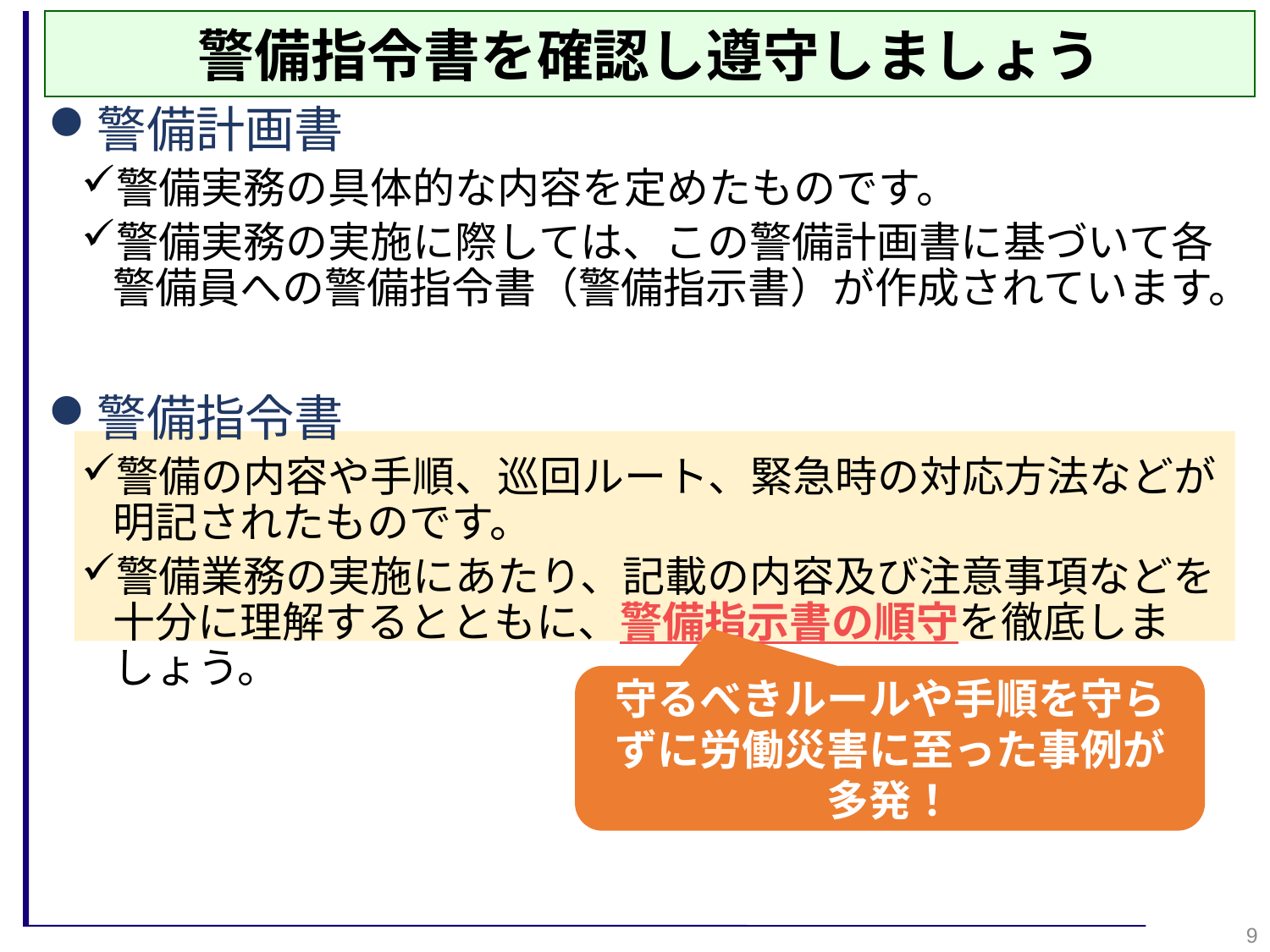

警備指令書を確認し遵守しましょう
警備計画書
警備実務の具体的な内容を定めたものです。
警備実務の実施に際しては、この警備計画書に基づいて各警備員への警備指令書（警備指示書）が作成されています。

警備指令書
警備の内容や手順、巡回ルート、緊急時の対応方法などが明記されたものです。
警備業務の実施にあたり、記載の内容及び注意事項などを十分に理解するとともに、警備指示書の順守を徹底しましょう。

守るべきルールや手順を守らずに労働災害に至った事例が多発！
9